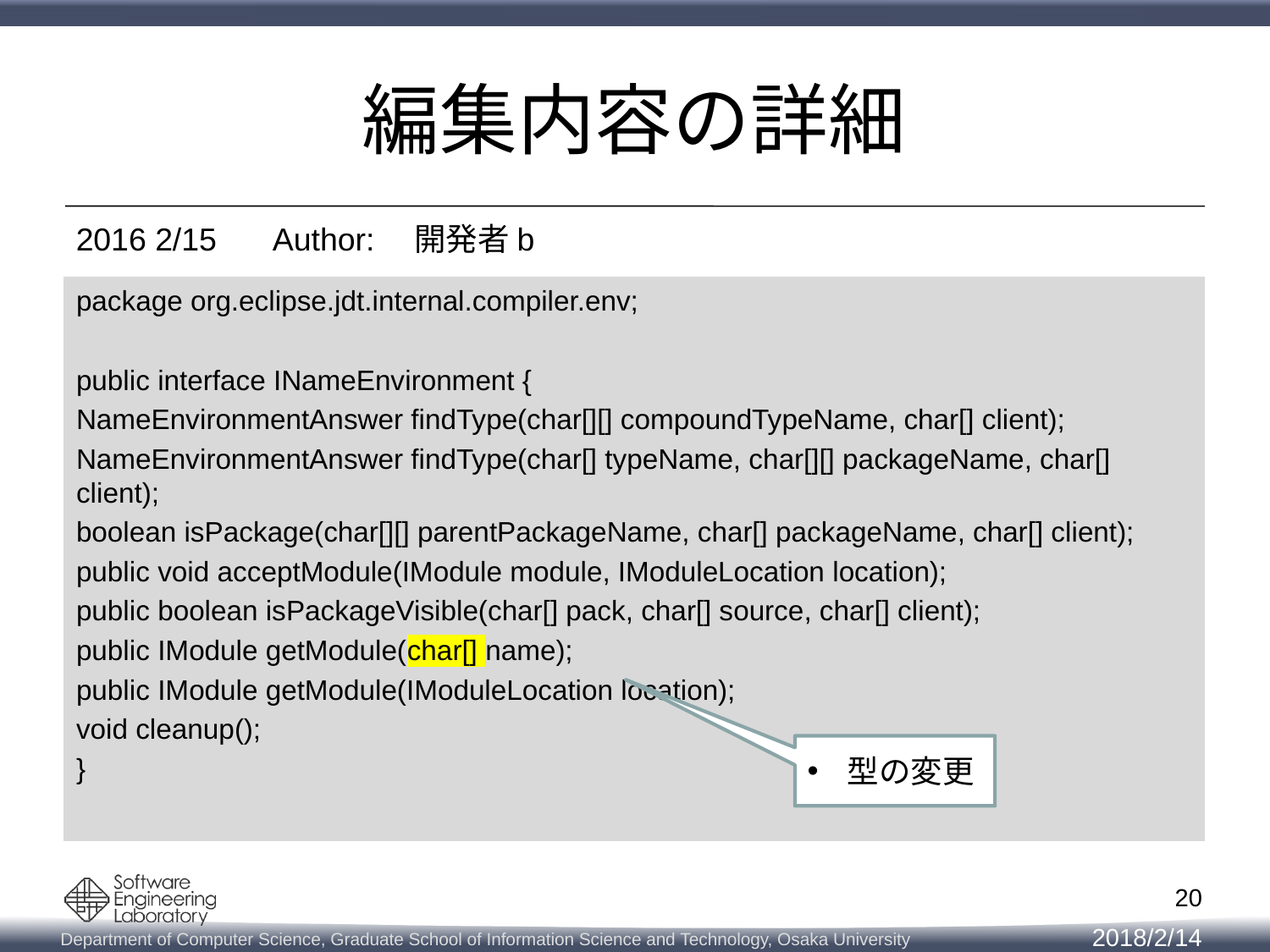

# 編集内容の詳細
2016 2/15 　Author:　開発者b
package org.eclipse.jdt.internal.compiler.env;

public interface INameEnvironment {
NameEnvironmentAnswer findType(char[][] compoundTypeName, char[] client);
NameEnvironmentAnswer findType(char[] typeName, char[][] packageName, char[] client);
boolean isPackage(char[][] parentPackageName, char[] packageName, char[] client);
public void acceptModule(IModule module, IModuleLocation location);
public boolean isPackageVisible(char[] pack, char[] source, char[] client);
public IModule getModule(char[] name);
public IModule getModule(IModuleLocation location);
void cleanup();
}

型の変更
20
2018/2/14